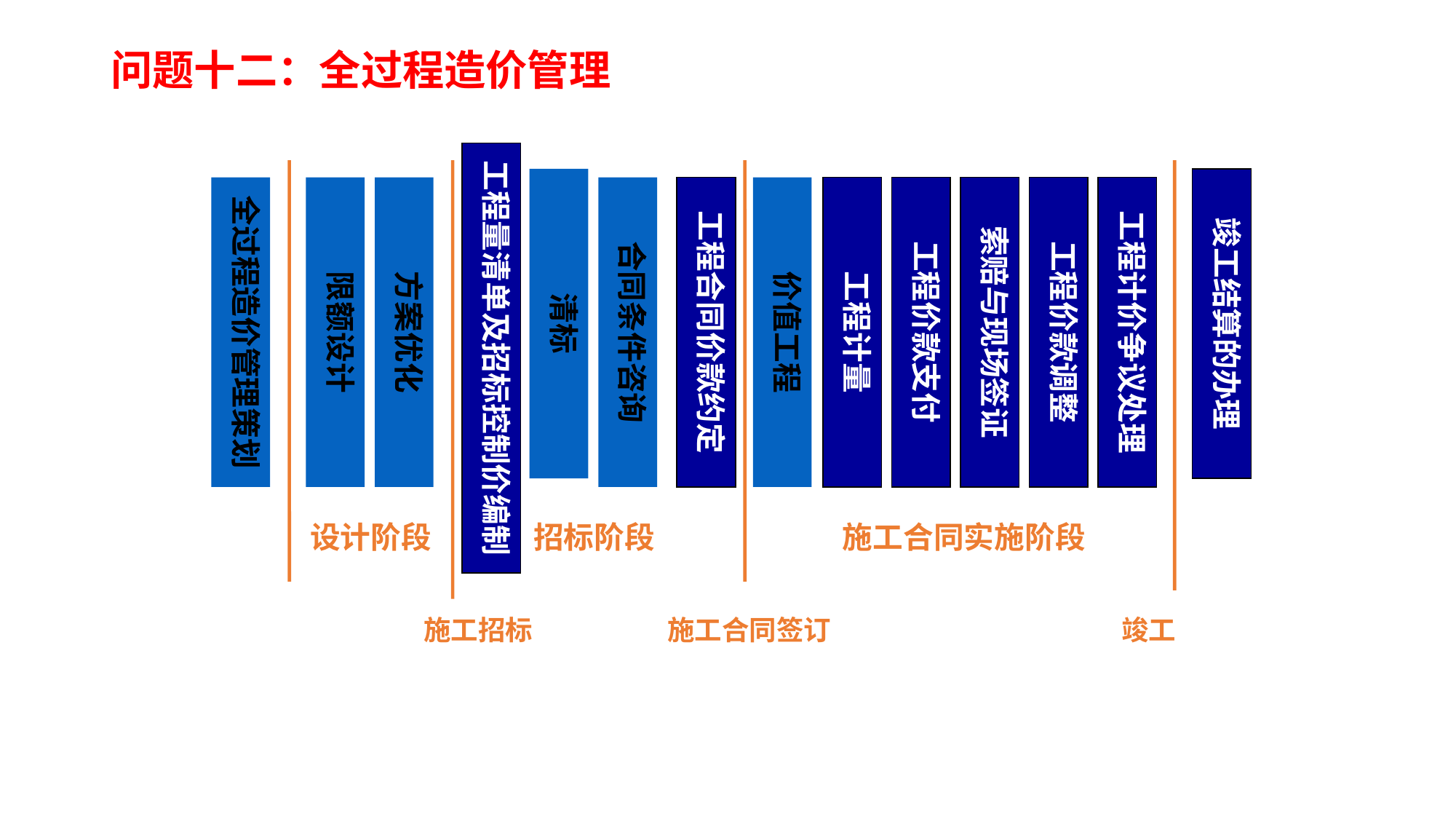

# 问题十二：全过程造价管理

工程量清单及招标控制价编制

清标
竣工结算的办理
全过程造价管理策划
限额设计
方案优化
合同条件咨询
工程合同价款约定
价值工程
工程计量
工程价款支付
索赔与现场签证
工程价款调整
工程计价争议处理
设计阶段
招标阶段
施工合同实施阶段
施工招标
施工合同签订
竣工